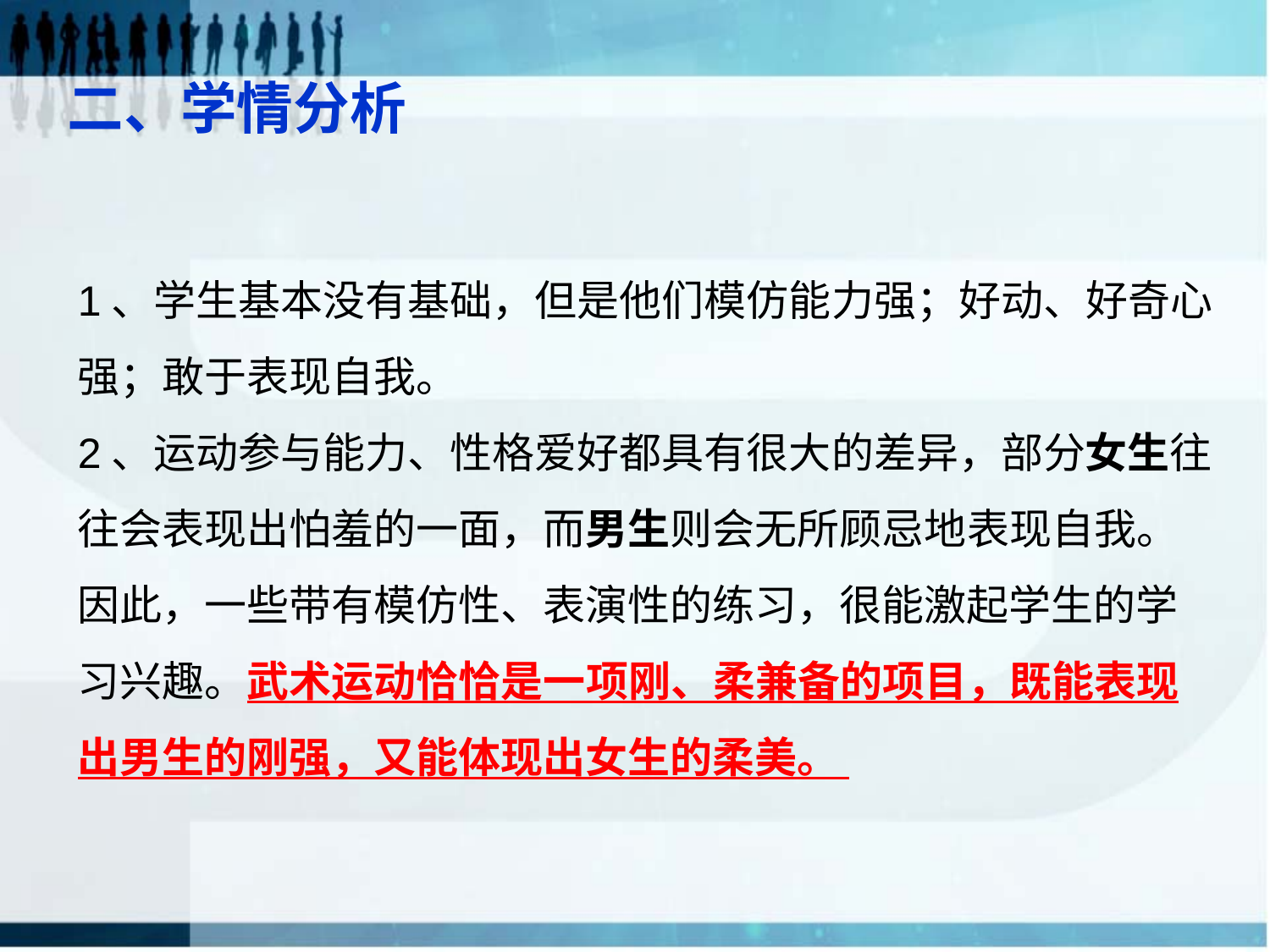

# 二、学情分析
1、学生基本没有基础，但是他们模仿能力强；好动、好奇心强；敢于表现自我。
2、运动参与能力、性格爱好都具有很大的差异，部分女生往往会表现出怕羞的一面，而男生则会无所顾忌地表现自我。因此，一些带有模仿性、表演性的练习，很能激起学生的学习兴趣。武术运动恰恰是一项刚、柔兼备的项目，既能表现出男生的刚强，又能体现出女生的柔美。